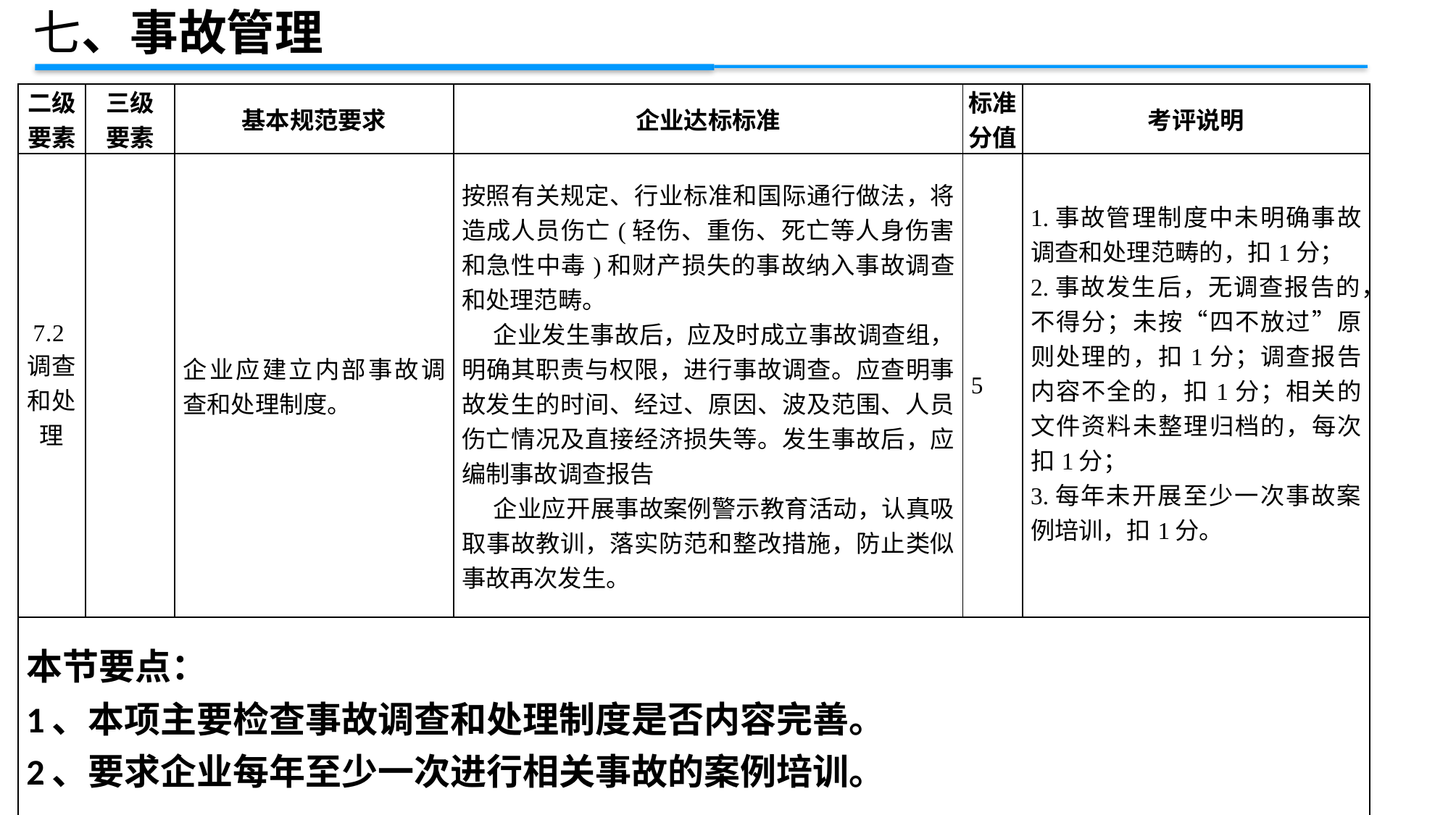

七、事故管理

| 二级 要素 | 三级 要素 | 基本规范要求 | 企业达标标准 | 标准 分值 | 考评说明 |
| --- | --- | --- | --- | --- | --- |
| 7.2调查和处理 |  | 企业应建立内部事故调查和处理制度。 | 按照有关规定、行业标准和国际通行做法，将造成人员伤亡(轻伤、重伤、死亡等人身伤害和急性中毒)和财产损失的事故纳入事故调查和处理范畴。 企业发生事故后，应及时成立事故调查组，明确其职责与权限，进行事故调查。应查明事故发生的时间、经过、原因、波及范围、人员伤亡情况及直接经济损失等。发生事故后，应编制事故调查报告 企业应开展事故案例警示教育活动，认真吸取事故教训，落实防范和整改措施，防止类似事故再次发生。 | 5 | 1.事故管理制度中未明确事故调查和处理范畴的，扣1分； 2.事故发生后，无调查报告的，不得分；未按“四不放过”原则处理的，扣1分；调查报告内容不全的，扣1分；相关的文件资料未整理归档的，每次扣1分； 3.每年未开展至少一次事故案例培训，扣1分。 |
| 本节要点： 1、本项主要检查事故调查和处理制度是否内容完善。 2、要求企业每年至少一次进行相关事故的案例培训。 |  |  |  |  |  |